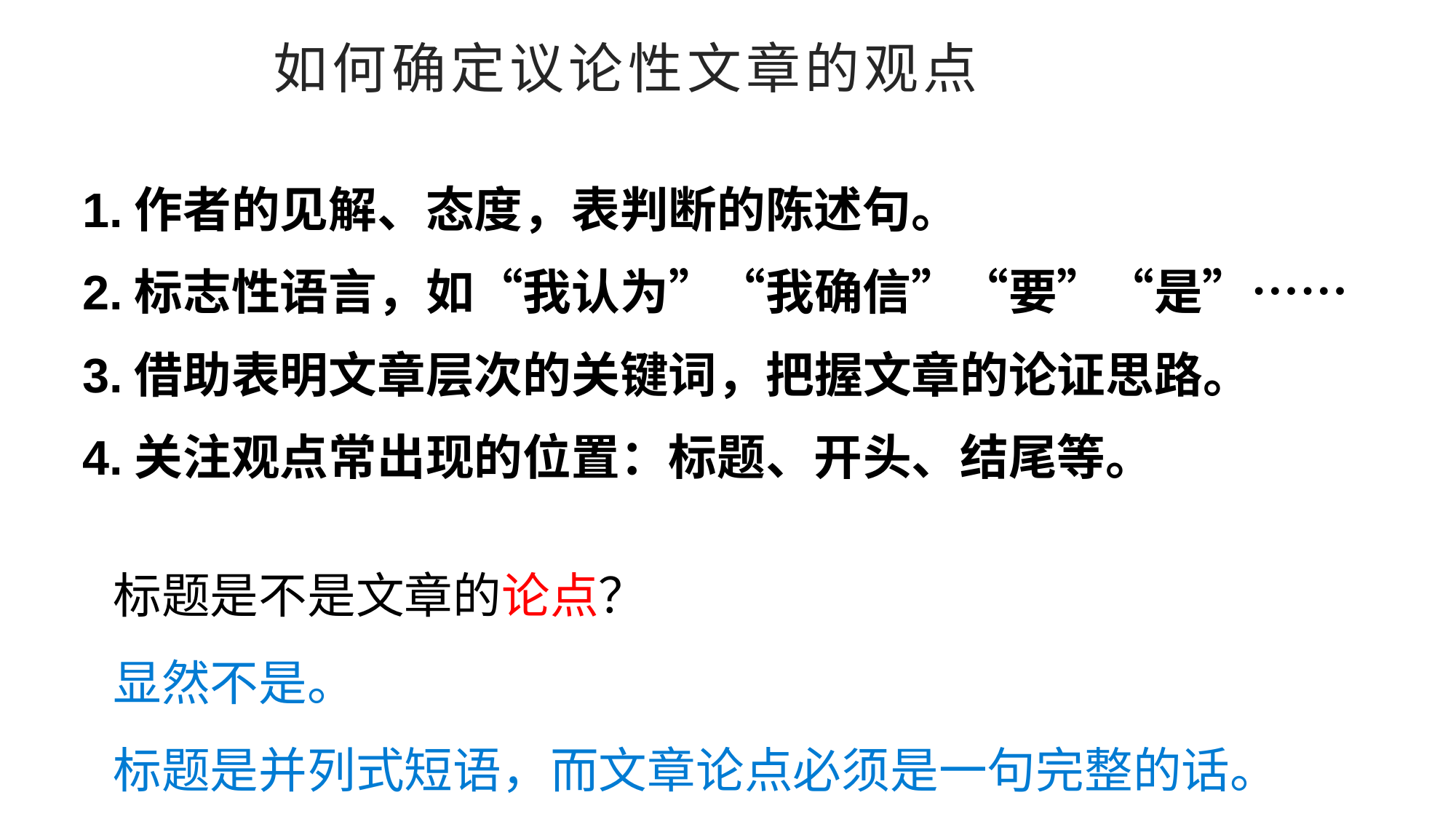

如何确定议论性文章的观点
1.作者的见解、态度，表判断的陈述句。
2.标志性语言，如“我认为”“我确信”“要”“是”……
3.借助表明文章层次的关键词，把握文章的论证思路。
4.关注观点常出现的位置：标题、开头、结尾等。

标题是不是文章的论点？
显然不是。
标题是并列式短语，而文章论点必须是一句完整的话。